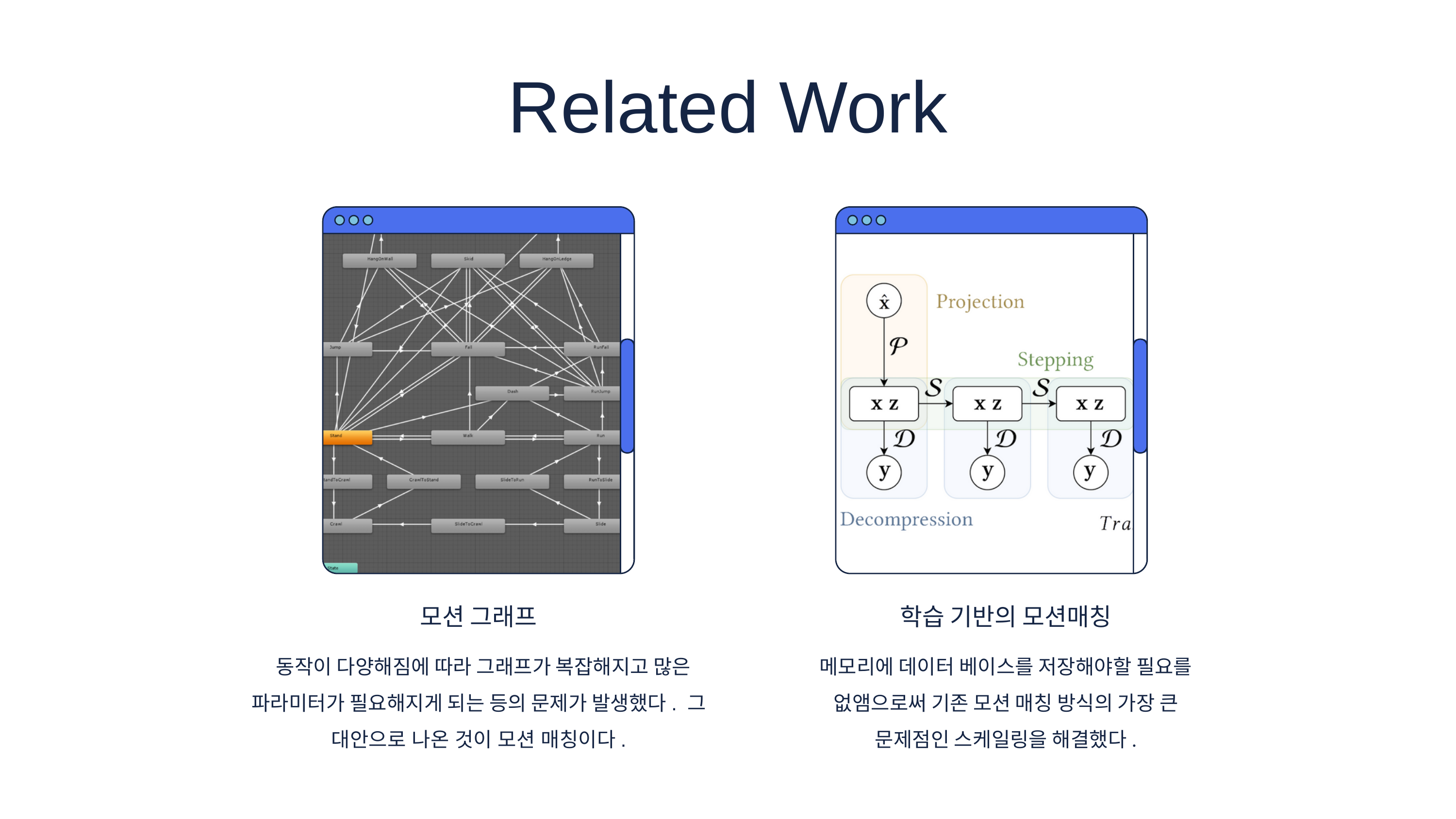

Related Work

모션 그래프
 동작이 다양해짐에 따라 그래프가 복잡해지고 많은 파라미터가 필요해지게 되는 등의 문제가 발생했다. 그 대안으로 나온 것이 모션 매칭이다.
학습 기반의 모션매칭
메모리에 데이터 베이스를 저장해야할 필요를 없앰으로써 기존 모션 매칭 방식의 가장 큰 문제점인 스케일링을 해결했다.